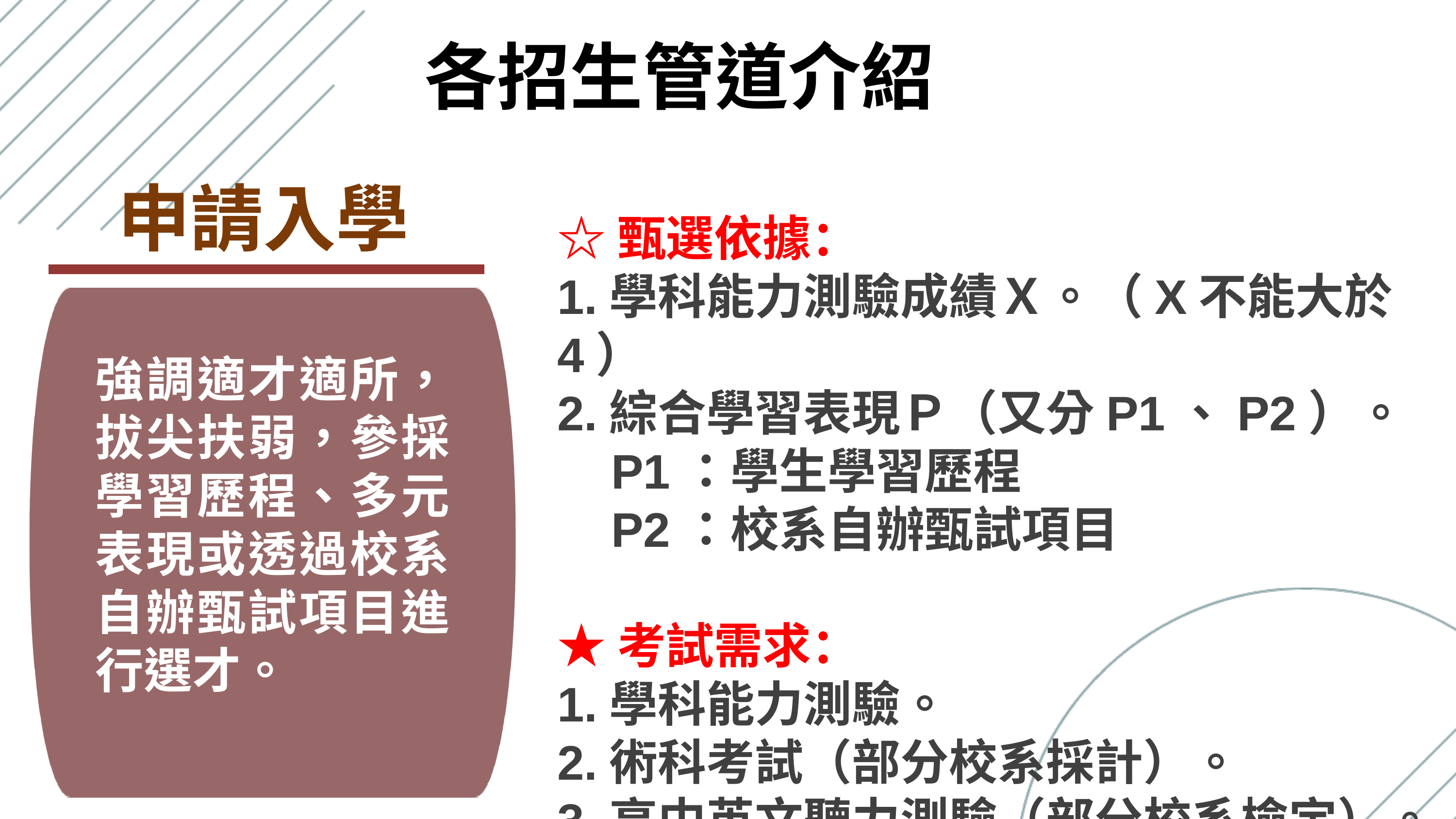

各招生管道介紹
申請入學
☆甄選依據：
1.學科能力測驗成績Ｘ。（X不能大於4）
2.綜合學習表現Ｐ（又分P1、P2）。
    P1：學生學習歷程
    P2：校系自辦甄試項目

★考試需求：
1.學科能力測驗。
2.術科考試（部分校系採計）。
3.高中英文聽力測驗（部分校系檢定）。

強調適才適所，拔尖扶弱，參採學習歷程、多元表現或透過校系自辦甄試項目進行選才。